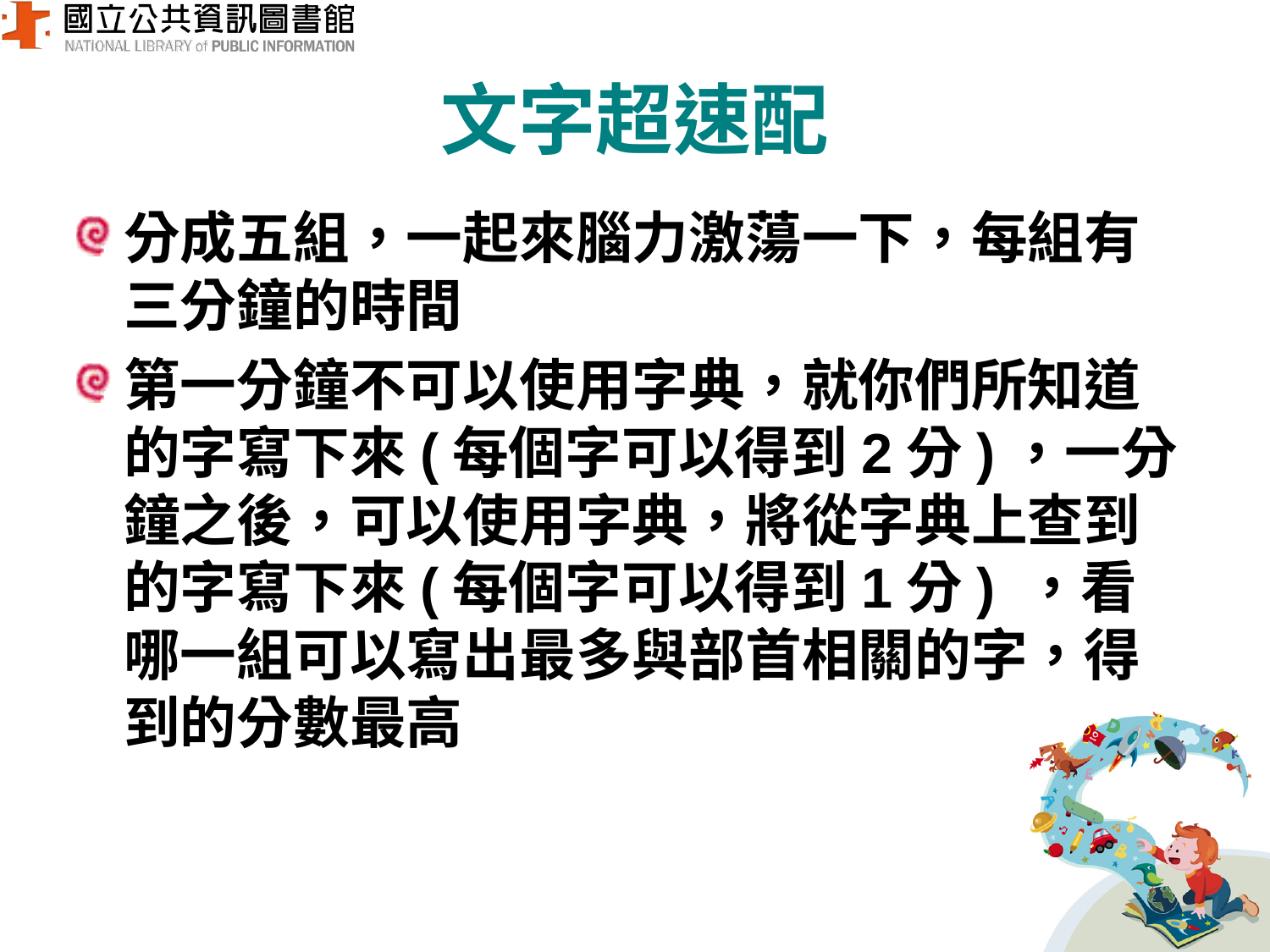

# 文字超速配
分成五組，一起來腦力激蕩一下，每組有三分鐘的時間
第一分鐘不可以使用字典，就你們所知道的字寫下來(每個字可以得到2分)，一分鐘之後，可以使用字典，將從字典上查到的字寫下來(每個字可以得到1分) ，看哪一組可以寫出最多與部首相關的字，得到的分數最高